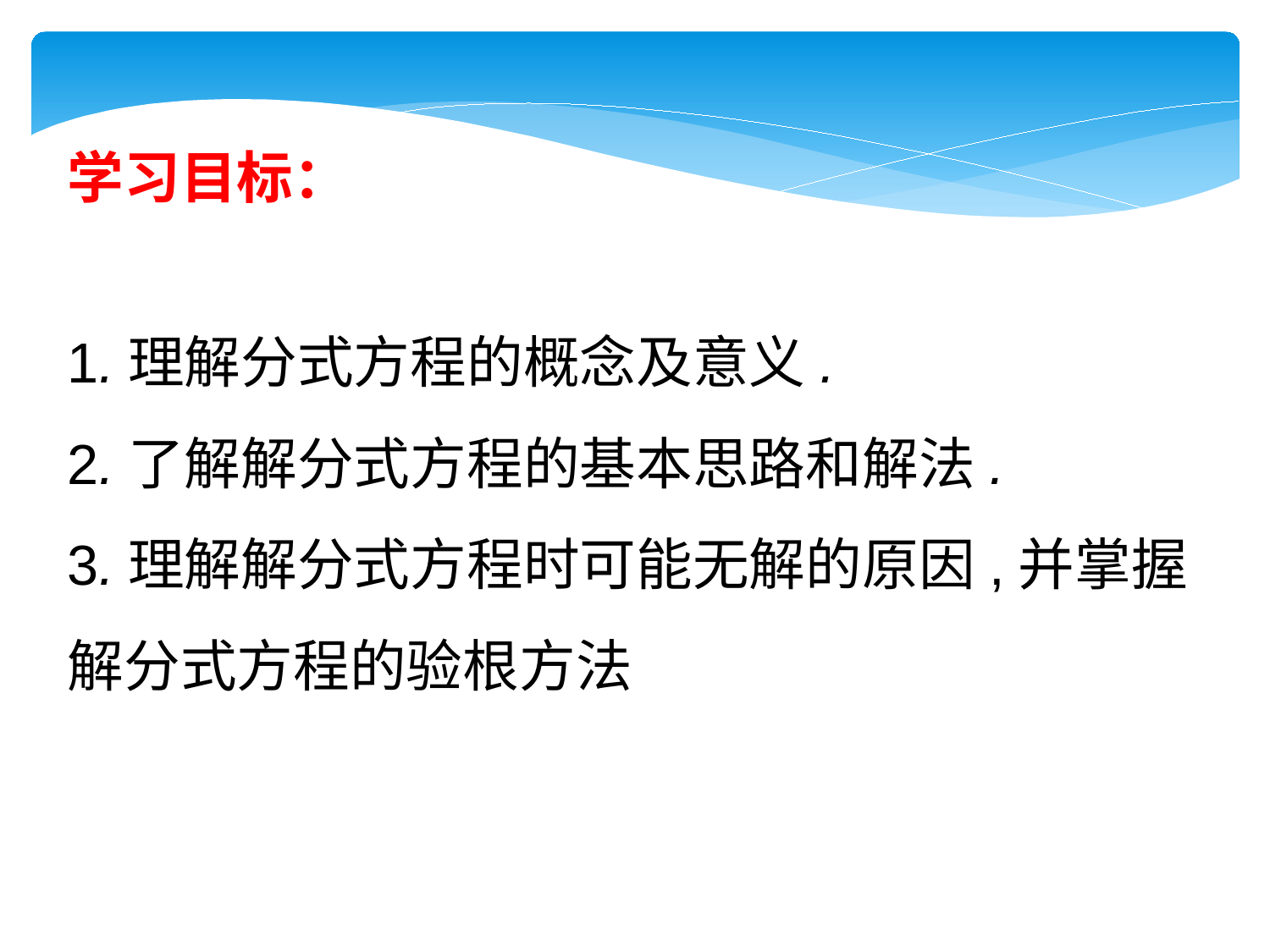

学习目标：
1.理解分式方程的概念及意义.
2.了解解分式方程的基本思路和解法.
3.理解解分式方程时可能无解的原因,并掌握解分式方程的验根方法